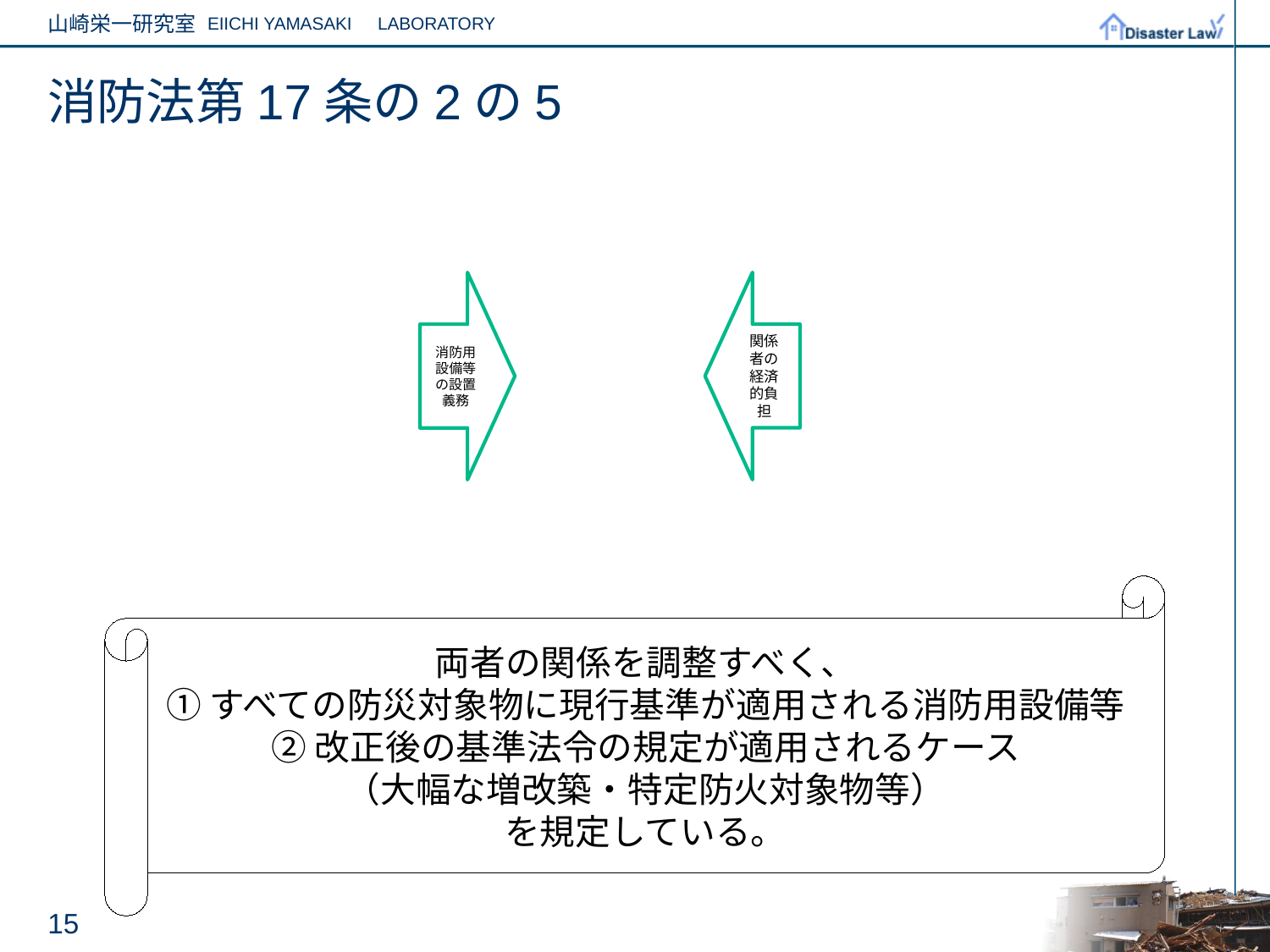

# 消防法第17条の2の5
消防用設備等の設置義務
関係者の経済的負担
両者の関係を調整すべく、
①すべての防災対象物に現行基準が適用される消防用設備等
②改正後の基準法令の規定が適用されるケース
（大幅な増改築・特定防火対象物等）
を規定している。
15